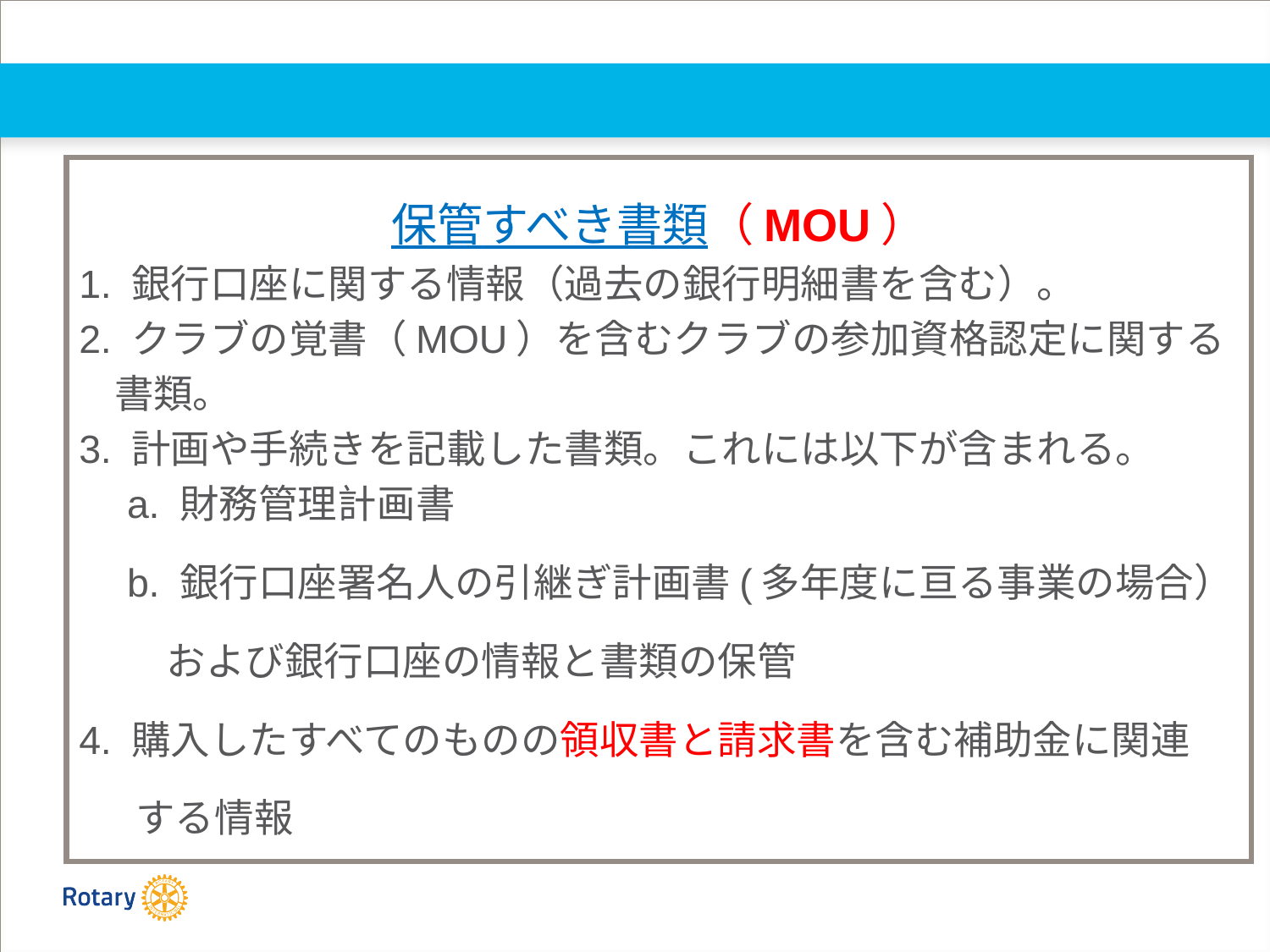

保管すべき書類（MOU）
1. 銀行口座に関する情報（過去の銀行明細書を含む）。
2. クラブの覚書（MOU）を含むクラブの参加資格認定に関する
   書類。
3. 計画や手続きを記載した書類。これには以下が含まれる。
　a. 財務管理計画書
　b. 銀行口座署名人の引継ぎ計画書(多年度に亘る事業の場合）
　　 および銀行口座の情報と書類の保管
4. 購入したすべてのものの領収書と請求書を含む補助金に関連
 　する情報